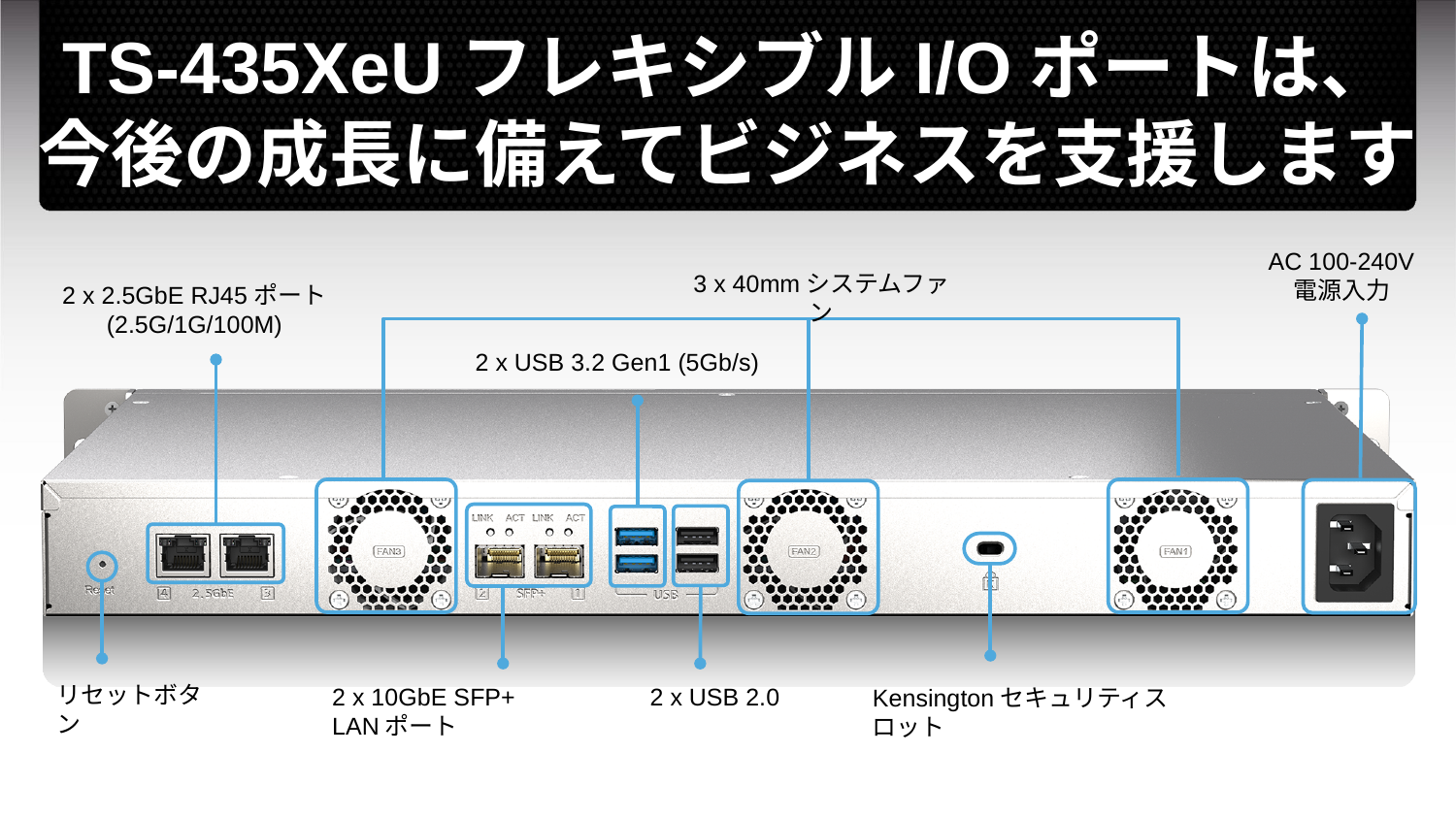

わかった
TS-435XeUフレキシブルI/Oポートは、
今後の成長に備えてビジネスを支援します
AC 100-240V 電源入力
3 x 40mmシステムファン
2 x 2.5GbE RJ45ポート
(2.5G/1G/100M)

2 x USB 3.2 Gen1 (5Gb/s)

リセットボタン
2 x 10GbE SFP+
LANポート
2 x USB 2.0
Kensingtonセキュリティスロット